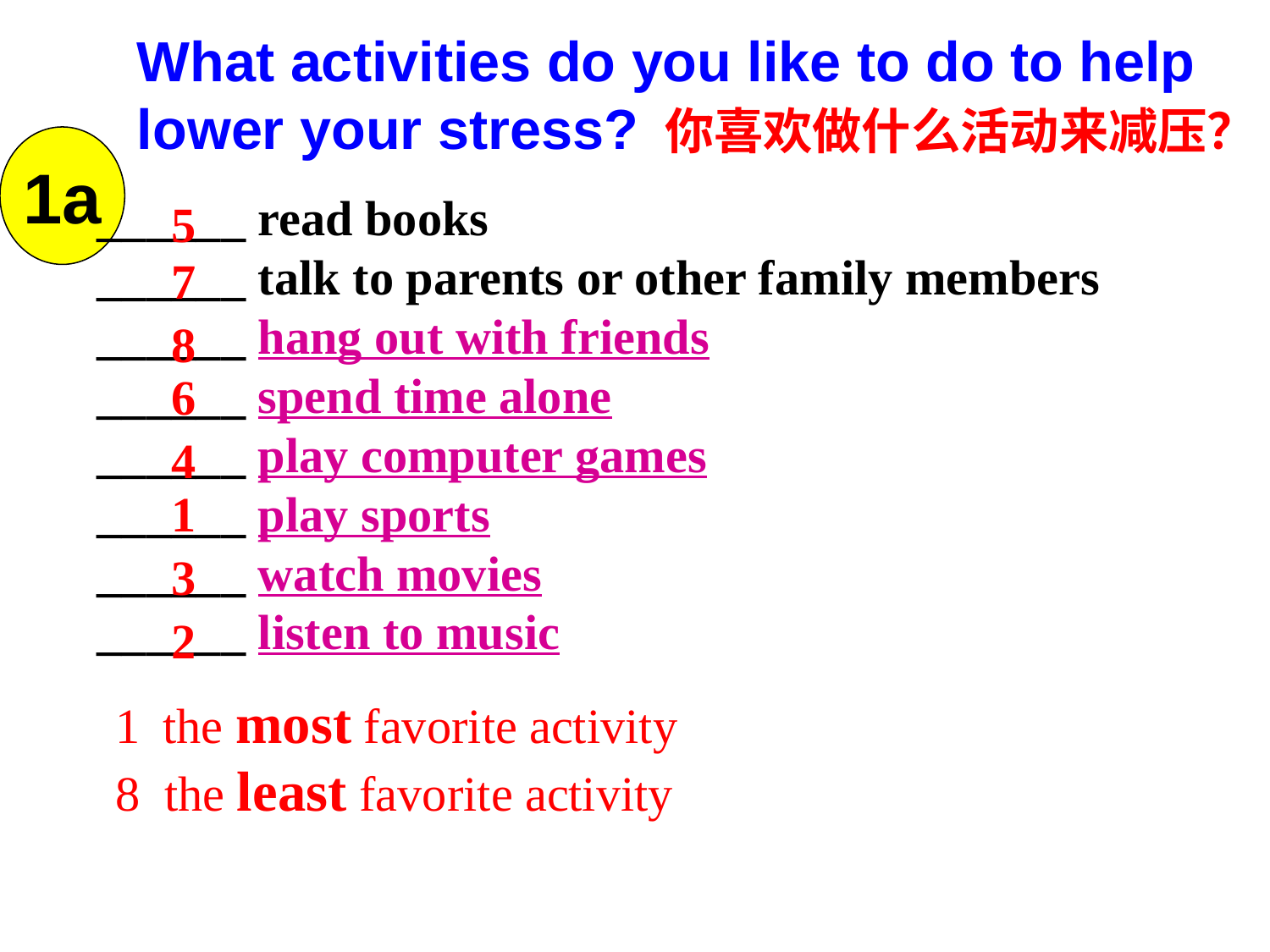

What activities do you like to do to help
       lower your stress? 你喜欢做什么活动来减压？
1a
______ read books
______ talk to parents or other family members
______ hang out with friends
______ spend time alone
______ play computer games
______ play sports
______ watch movies
______ listen to music
5
7
8
6
4
1
3
2
the most favorite activity
8  the least favorite activity